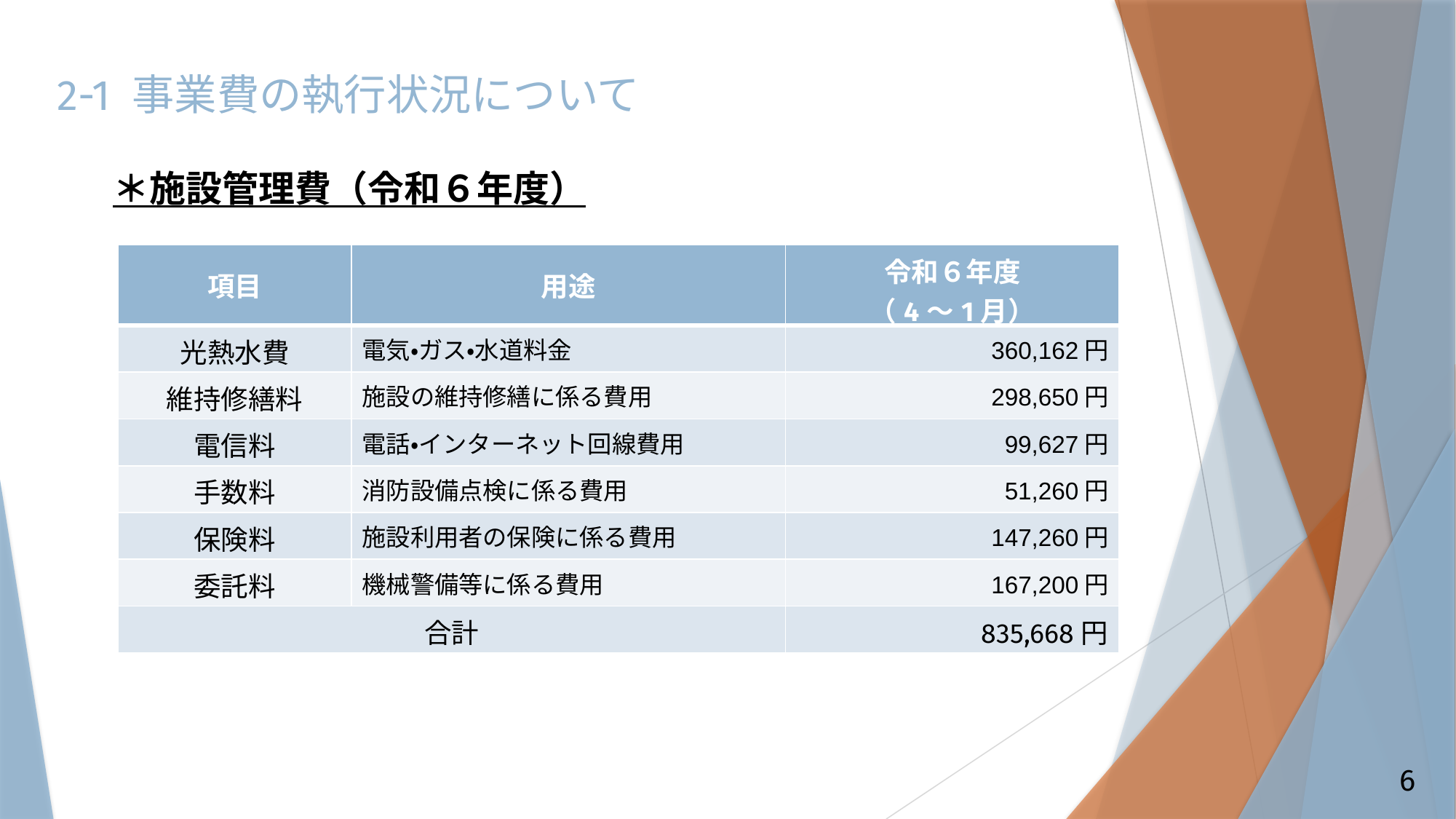

2-1 事業費の執行状況について
＊施設管理費（令和６年度）

| 項目 | 用途 | 令和６年度 （4～1月） |
| --- | --- | --- |
| 光熱水費 | 電気・ガス・水道料金 | 360,162円 |
| 維持修繕料 | 施設の維持修繕に係る費用 | 298,650円 |
| 電信料 | 電話・インターネット回線費用 | 99,627円 |
| 手数料 | 消防設備点検に係る費用 | 51,260円 |
| 保険料 | 施設利用者の保険に係る費用 | 147,260円 |
| 委託料 | 機械警備等に係る費用 | 167,200円 |
| 合計 |  | 835,668円 |
6